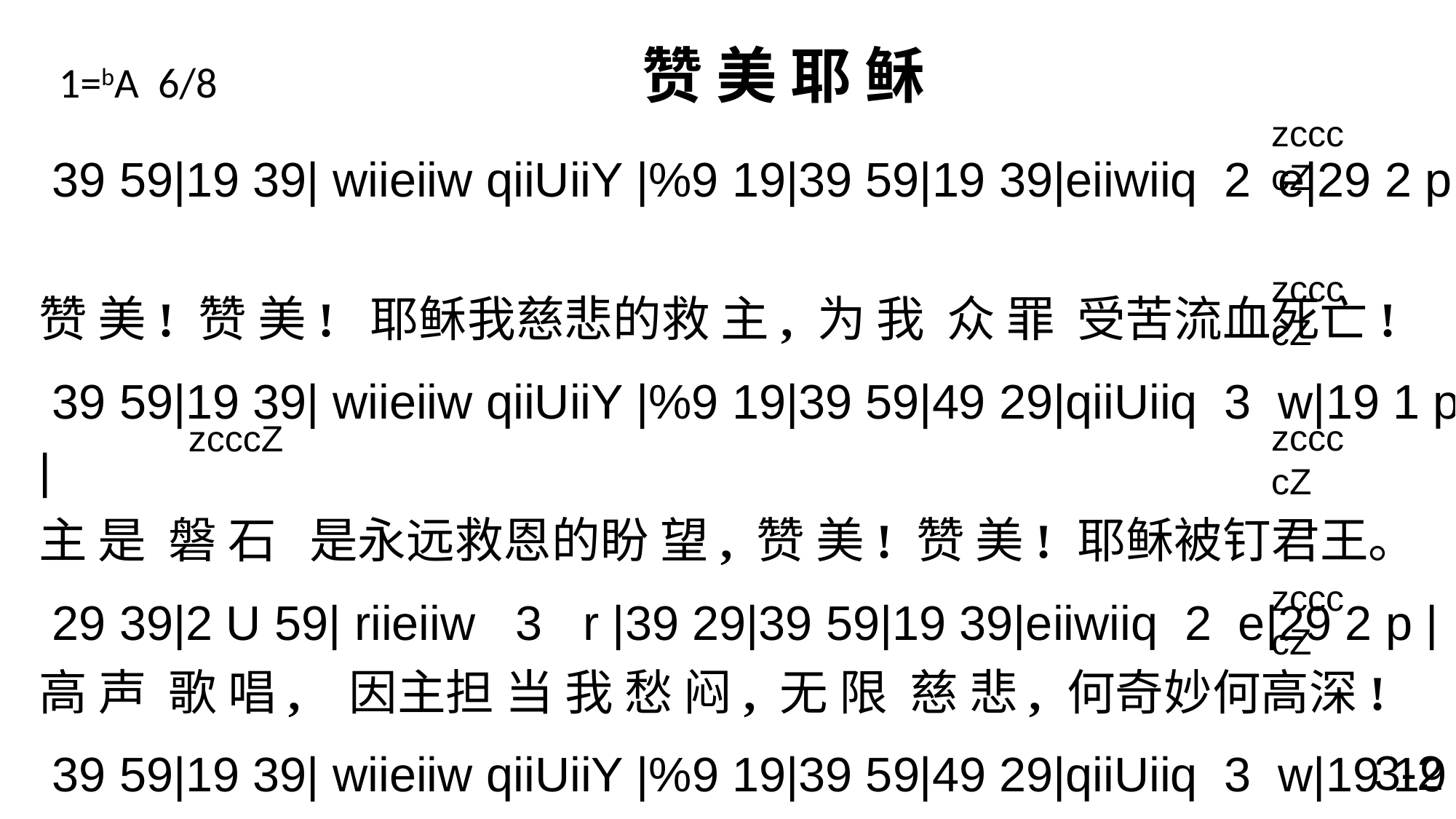

# 1=bA  6/8                                           赞 美 耶 稣
zccccZ
 39 59|19 39| wiieiiw qiiUiiY |%9 19|39 59|19 39|eiiwiiq  2  e|29 2 p |
赞 美! 赞 美!  耶稣我慈悲的救 主, 为 我  众 罪  受苦流血死亡!
 39 59|19 39| wiieiiw qiiUiiY |%9 19|39 59|49 29|qiiUiiq  3  w|19 1 p |
主 是  磐 石   是永远救恩的盼 望, 赞 美! 赞 美! 耶稣被钉君王。
 29 39|2 U 59| riieiiw   3   r |39 29|39 59|19 39|eiiwiiq  2  e|29 2 p |
高 声  歌 唱,   因主担 当 我 愁 闷, 无 限  慈 悲, 何奇妙何高深!
39 59|19 39| wiieiiw qiiUiiY |%9 19|39 59|49 29|qiiUiiq  3  w|19 19 \
赞 美! 赞 美! 传扬他无比的 大 爱;赞 美! 赞 美!颂扬主名万代!
zccccZ
zccccZ
zcccZ
zccccZ
3-2